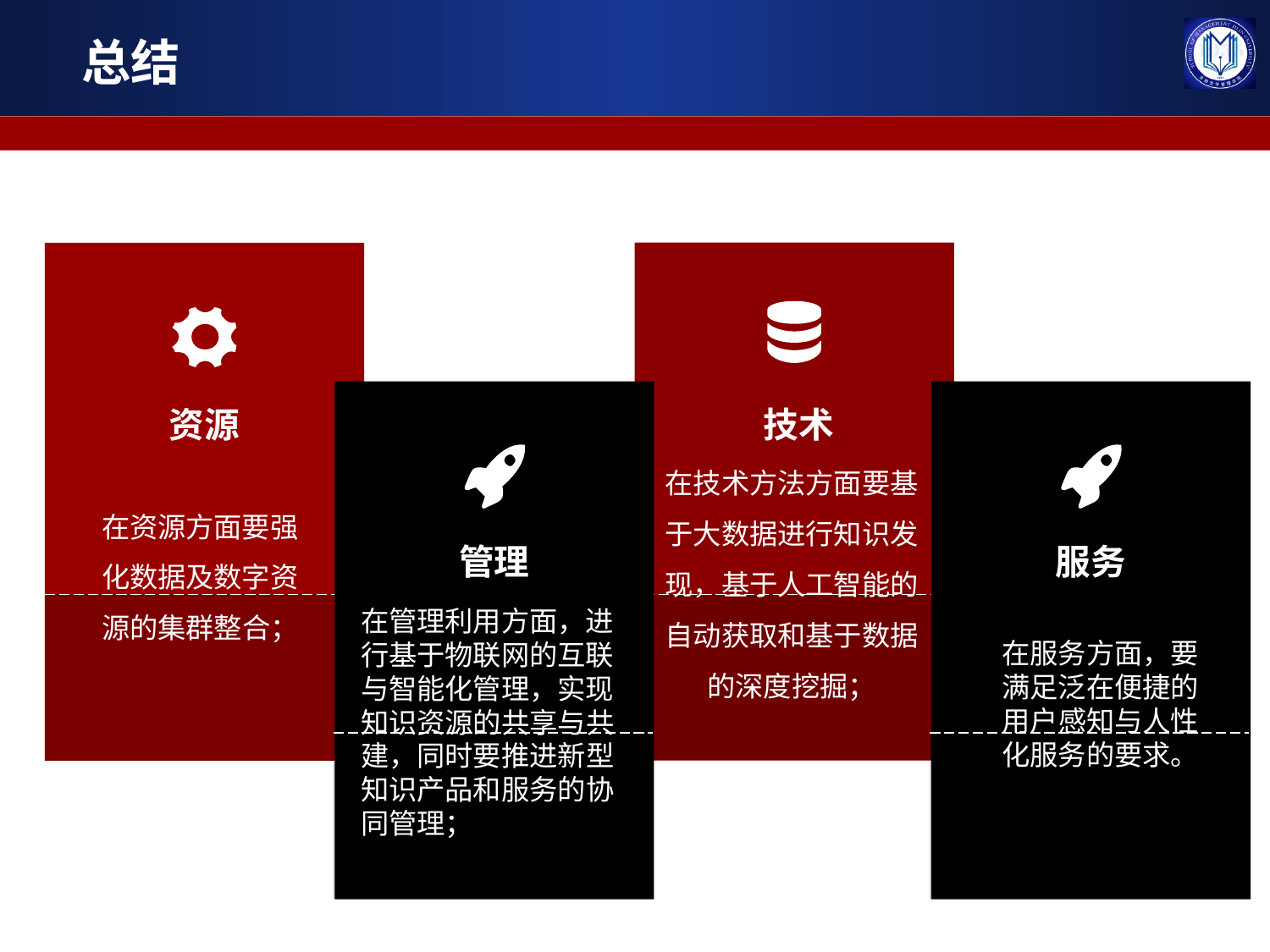

总结

技术
在技术方法方面要基于大数据进行知识发现，基于人工智能的自动获取和基于数据的深度挖掘；

资源
在资源方面要强化数据及数字资源的集群整合；

管理
在管理利用方面，进行基于物联网的互联与智能化管理，实现知识资源的共享与共建，同时要推进新型知识产品和服务的协同管理；

服务
在服务方面，要满足泛在便捷的用户感知与人性化服务的要求。